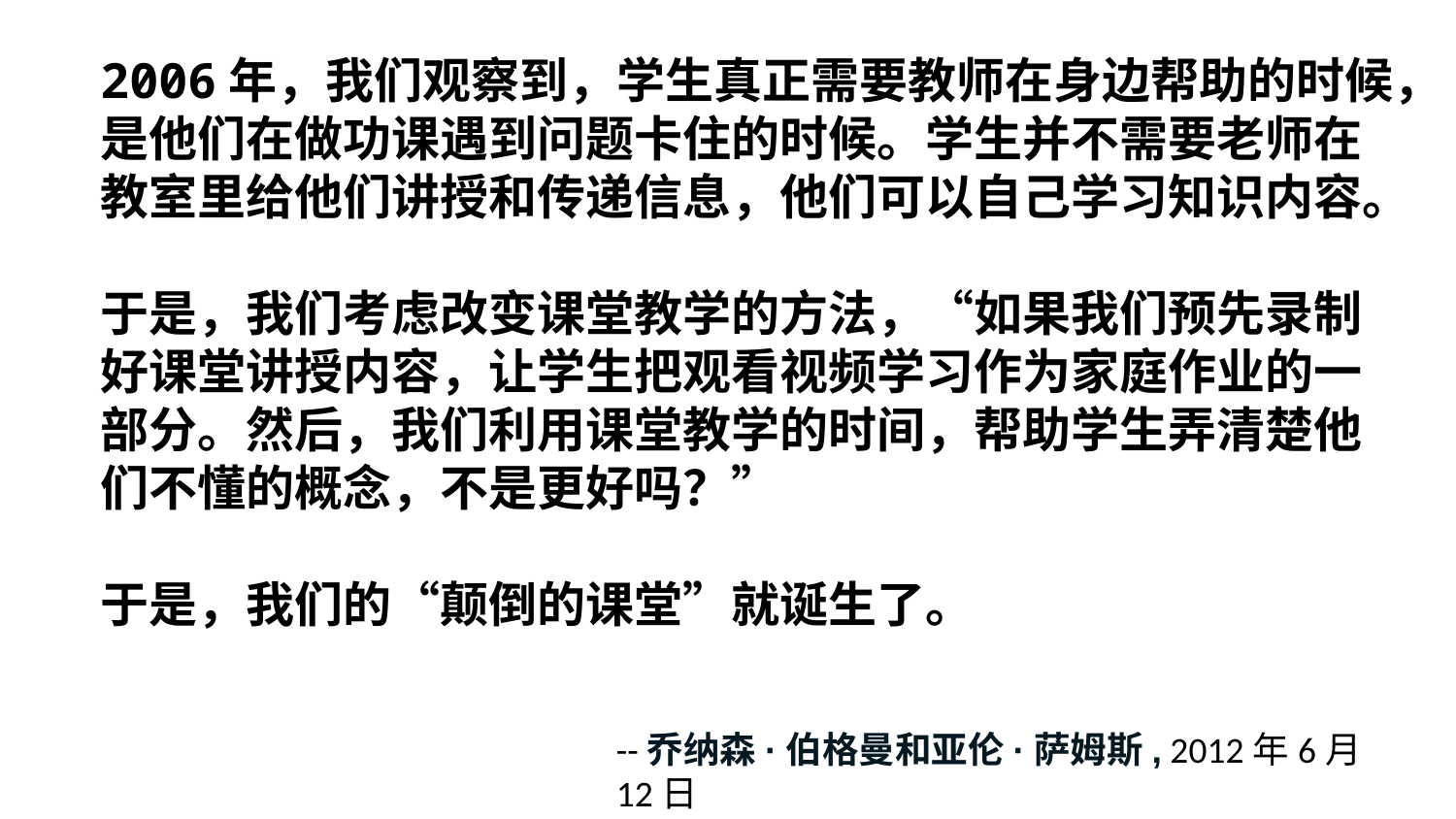

2006年，我们观察到，学生真正需要教师在身边帮助的时候，是他们在做功课遇到问题卡住的时候。学生并不需要老师在教室里给他们讲授和传递信息，他们可以自己学习知识内容。

于是，我们考虑改变课堂教学的方法，“如果我们预先录制好课堂讲授内容，让学生把观看视频学习作为家庭作业的一部分。然后，我们利用课堂教学的时间，帮助学生弄清楚他们不懂的概念，不是更好吗？”

于是，我们的“颠倒的课堂”就诞生了。
--乔纳森·伯格曼和亚伦·萨姆斯, 2012年6月 12日